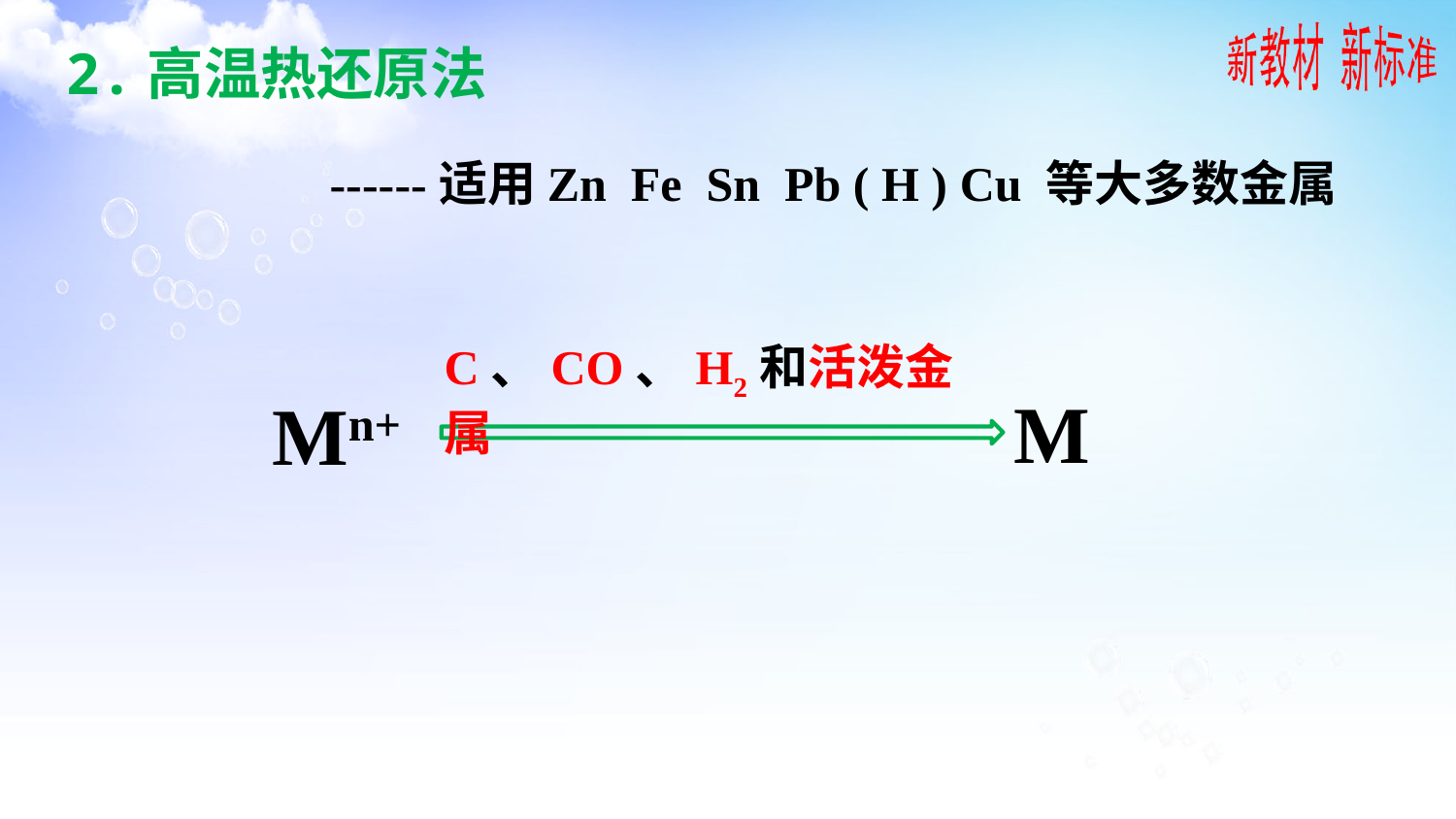

2.高温热还原法
------适用Zn  Fe  Sn  Pb ( H ) Cu 等大多数金属
C、CO、H2和活泼金属
M
Mn+